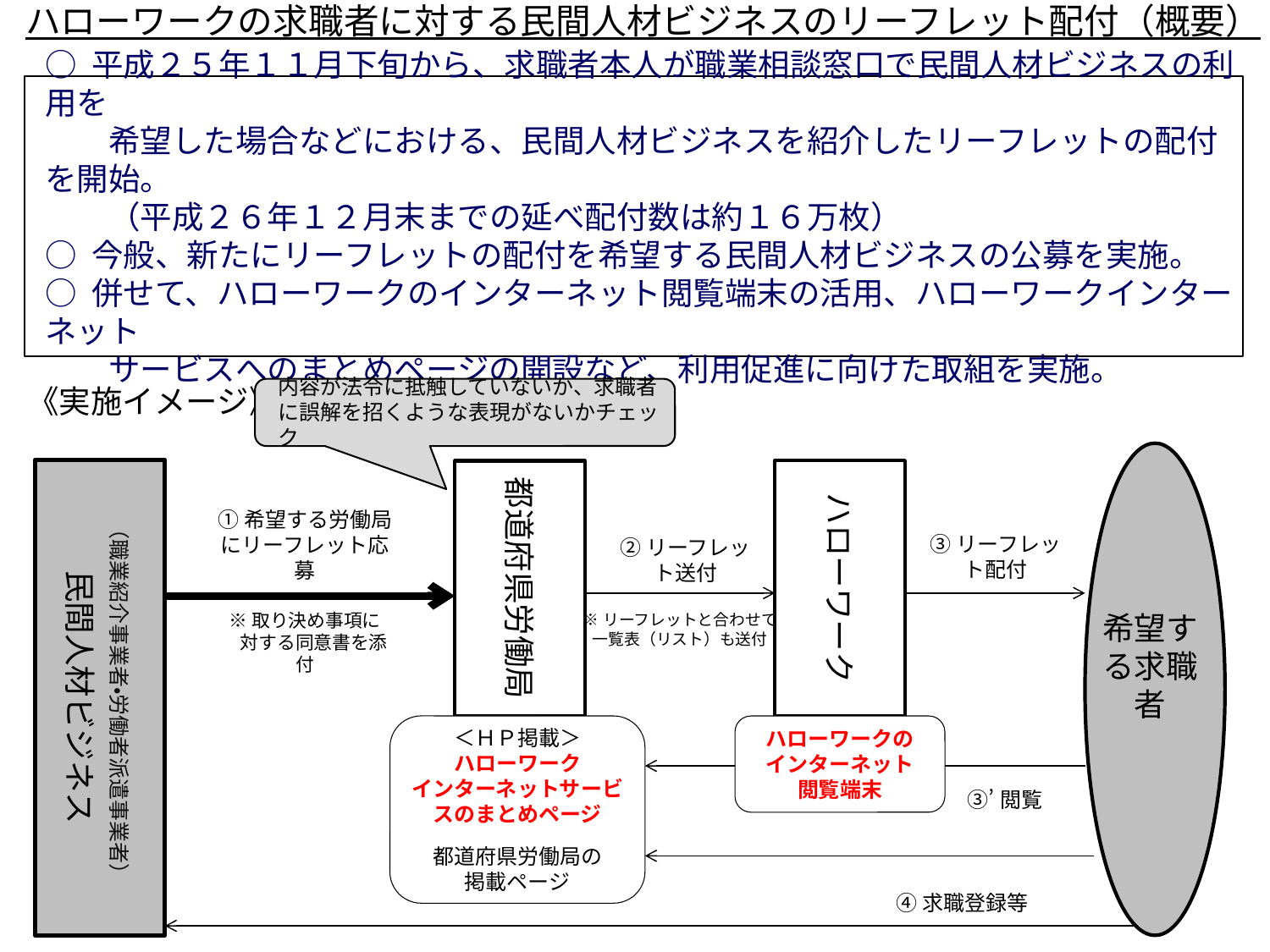

ハローワークの求職者に対する民間人材ビジネスのリーフレット配付（概要）

○ 平成２５年１１月下旬から、求職者本人が職業相談窓口で民間人材ビジネスの利用を
　　希望した場合などにおける、民間人材ビジネスを紹介したリーフレットの配付を開始。
　　（平成２６年１２月末までの延べ配付数は約１６万枚）
○ 今般、新たにリーフレットの配付を希望する民間人材ビジネスの公募を実施。
○ 併せて、ハローワークのインターネット閲覧端末の活用、ハローワークインターネット
　　サービスへのまとめページの開設など、利用促進に向けた取組を実施。
《実施イメージ》

内容が法令に抵触していないか、求職者に誤解を招くような表現がないかチェック
希望する求職者

民間人材ビジネス
（職業紹介事業者・労働者派遣事業者）
ハローワーク
都道府県労働局
①希望する労働局
にリーフレット応募
③リーフレット配付
②リーフレット送付
※リーフレットと合わせて
一覧表（リスト）も送付
※取り決め事項に
　対する同意書を添付
＜ＨＰ掲載＞
ハローワーク
インターネットサービスのまとめページ

都道府県労働局の
掲載ページ
ハローワークの
インターネット
閲覧端末
③’閲覧
④求職登録等